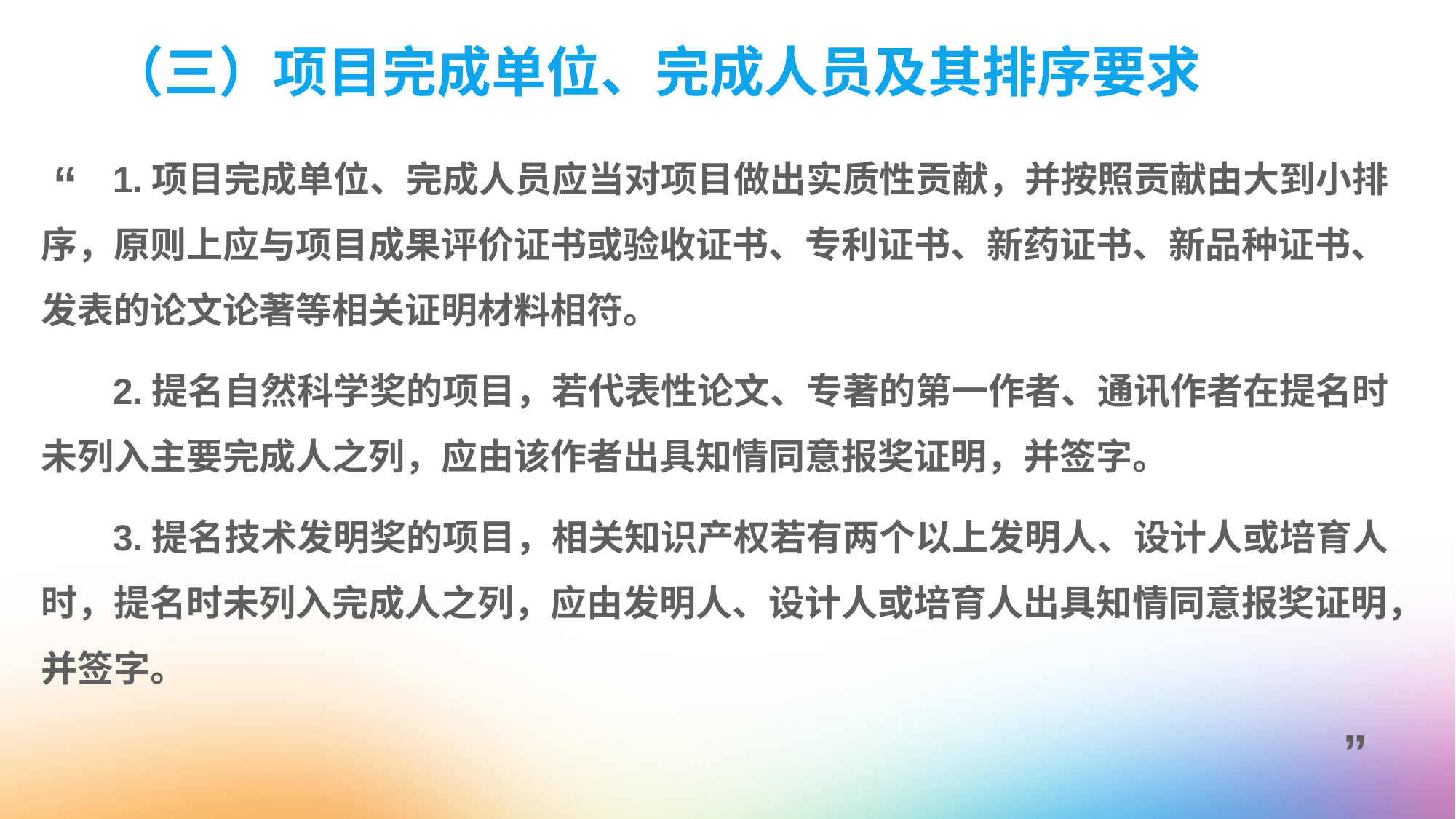

# （三）项目完成单位、完成人员及其排序要求
       1.项目完成单位、完成人员应当对项目做出实质性贡献，并按照贡献由大到小排序，原则上应与项目成果评价证书或验收证书、专利证书、新药证书、新品种证书、发表的论文论著等相关证明材料相符。
       2.提名自然科学奖的项目，若代表性论文、专著的第一作者、通讯作者在提名时未列入主要完成人之列，应由该作者出具知情同意报奖证明，并签字。
       3.提名技术发明奖的项目，相关知识产权若有两个以上发明人、设计人或培育人时，提名时未列入完成人之列，应由发明人、设计人或培育人出具知情同意报奖证明，并签字。
“
”